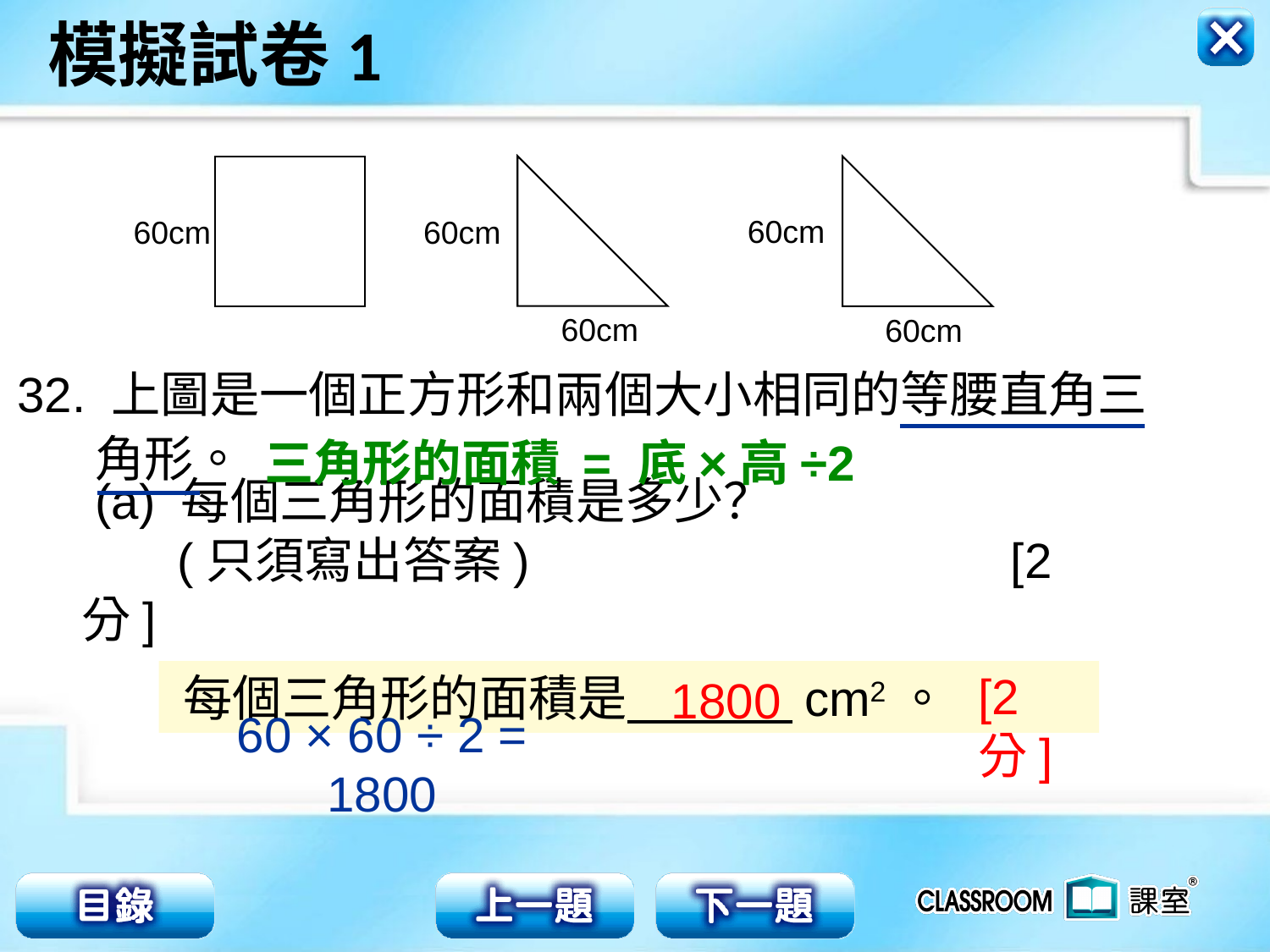

60cm
60cm
60cm
60cm
60cm
32. 上圖是一個正方形和兩個大小相同的等腰直角三
      角形。
三角形的面積 = 底×高÷2

 (a) 每個三角形的面積是多少？
       (只須寫出答案)                                   [2分]

[2分]
每個三角形的面積是               cm2。
1800
60 × 60 ÷ 2 = 1800